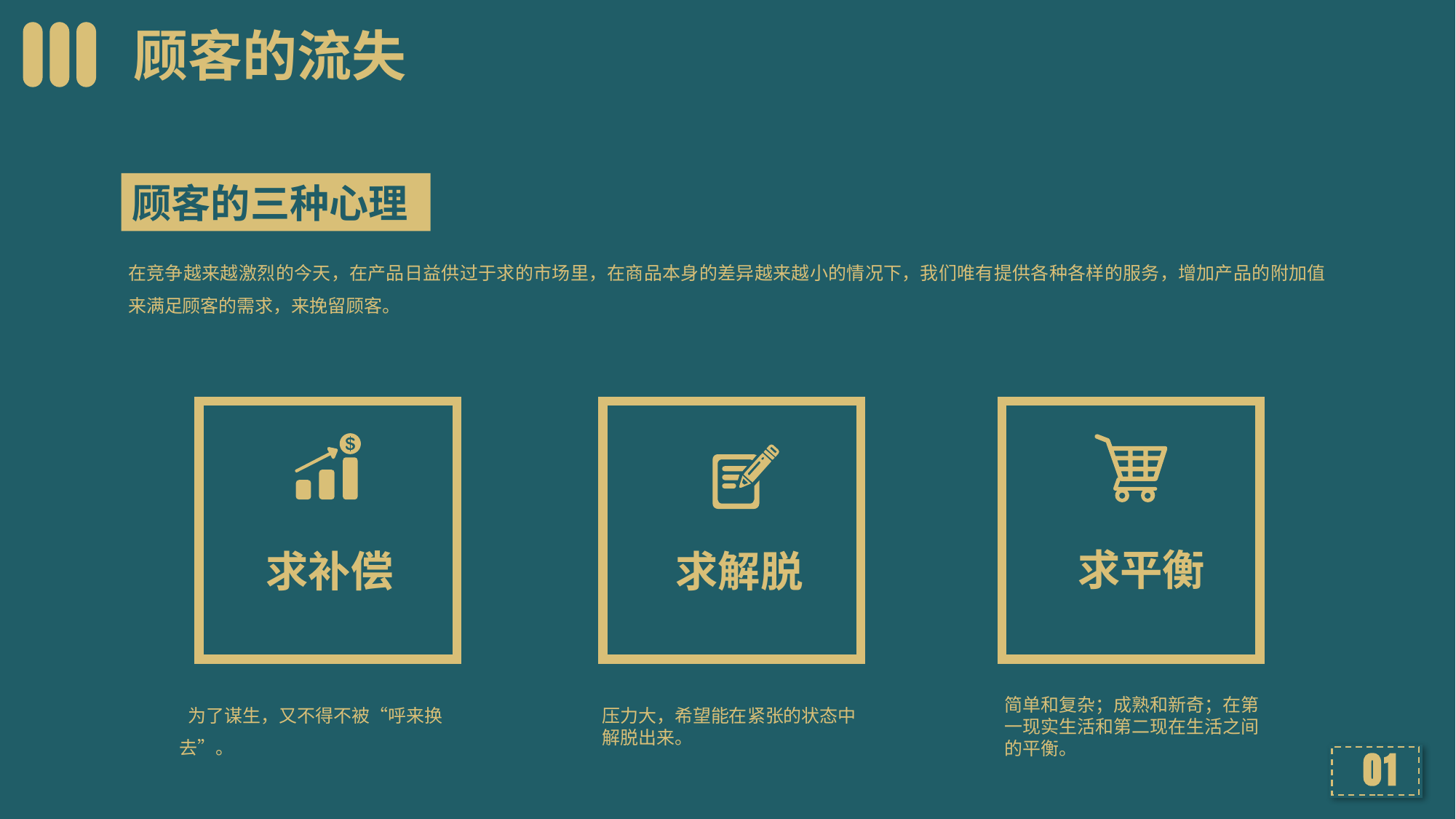

顾客的流失
顾客的三种心理
在竞争越来越激烈的今天，在产品日益供过于求的市场里，在商品本身的差异越来越小的情况下，我们唯有提供各种各样的服务，增加产品的附加值来满足顾客的需求，来挽留顾客。

求补偿

求解脱

求平衡
 为了谋生，又不得不被“呼来换去”。
简单和复杂；成熟和新奇；在第一现实生活和第二现在生活之间的平衡。
压力大，希望能在紧张的状态中解脱出来。
01